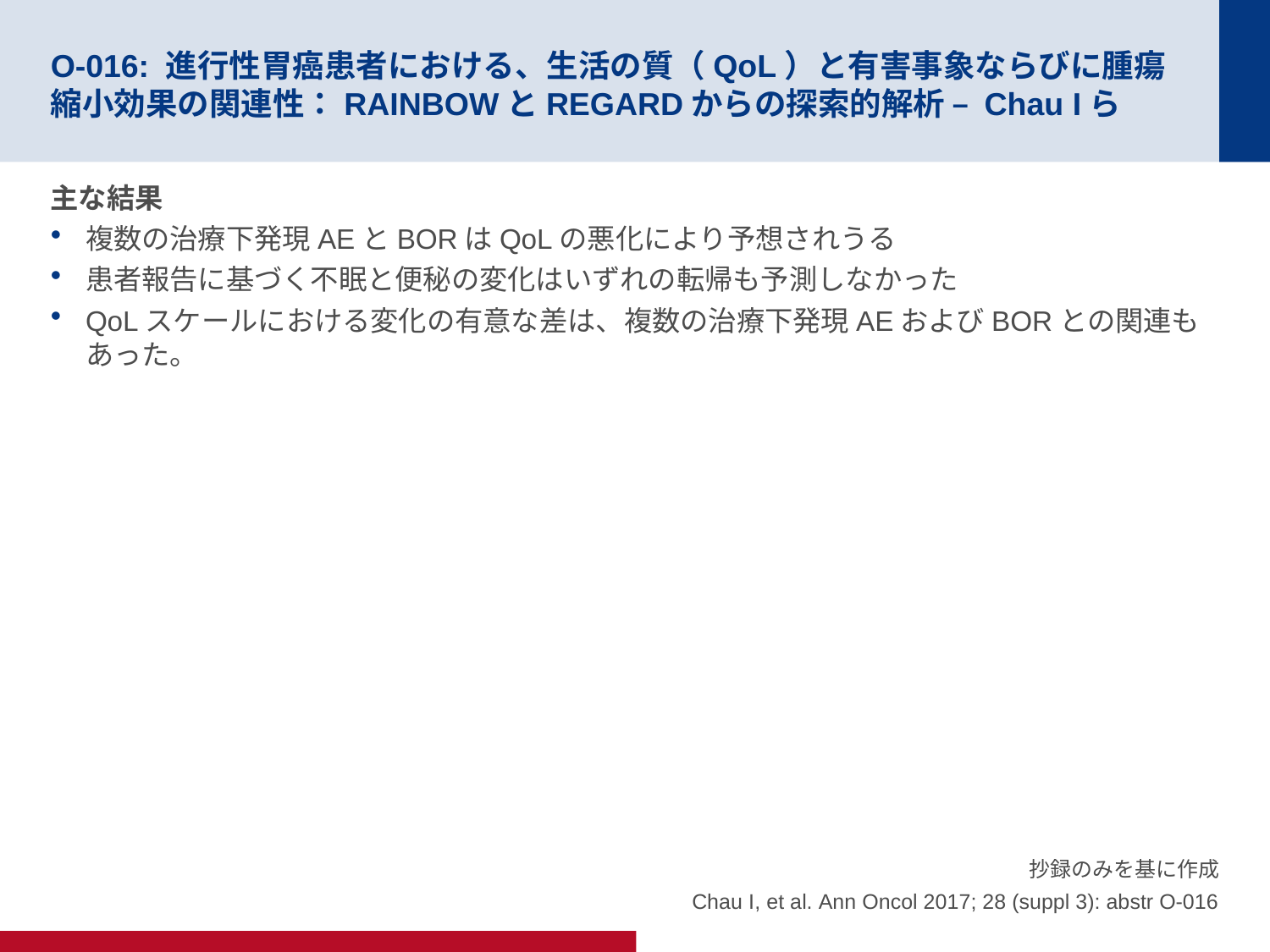

# O-016: 進行性胃癌患者における、生活の質（QoL）と有害事象ならびに腫瘍縮小効果の関連性：RAINBOWとREGARDからの探索的解析 – Chau Iら
主な結果
複数の治療下発現AEとBORはQoLの悪化により予想されうる
患者報告に基づく不眠と便秘の変化はいずれの転帰も予測しなかった
QoLスケールにおける変化の有意な差は、複数の治療下発現AEおよびBORとの関連もあった。

抄録のみを基に作成
Chau I, et al. Ann Oncol 2017; 28 (suppl 3): abstr O-016